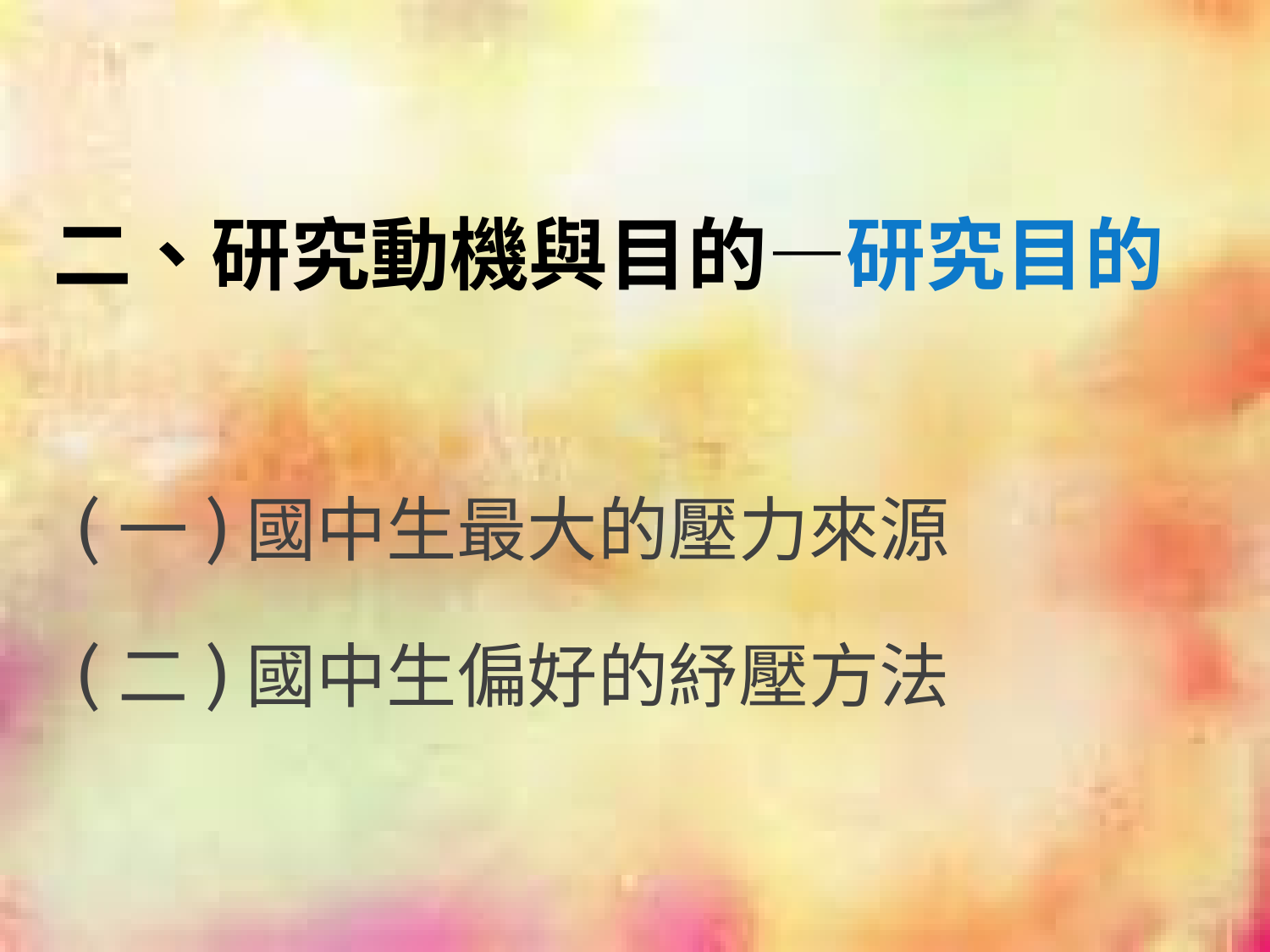

# 二、研究動機與目的—研究目的
(一)國中生最大的壓力來源
(二)國中生偏好的紓壓方法